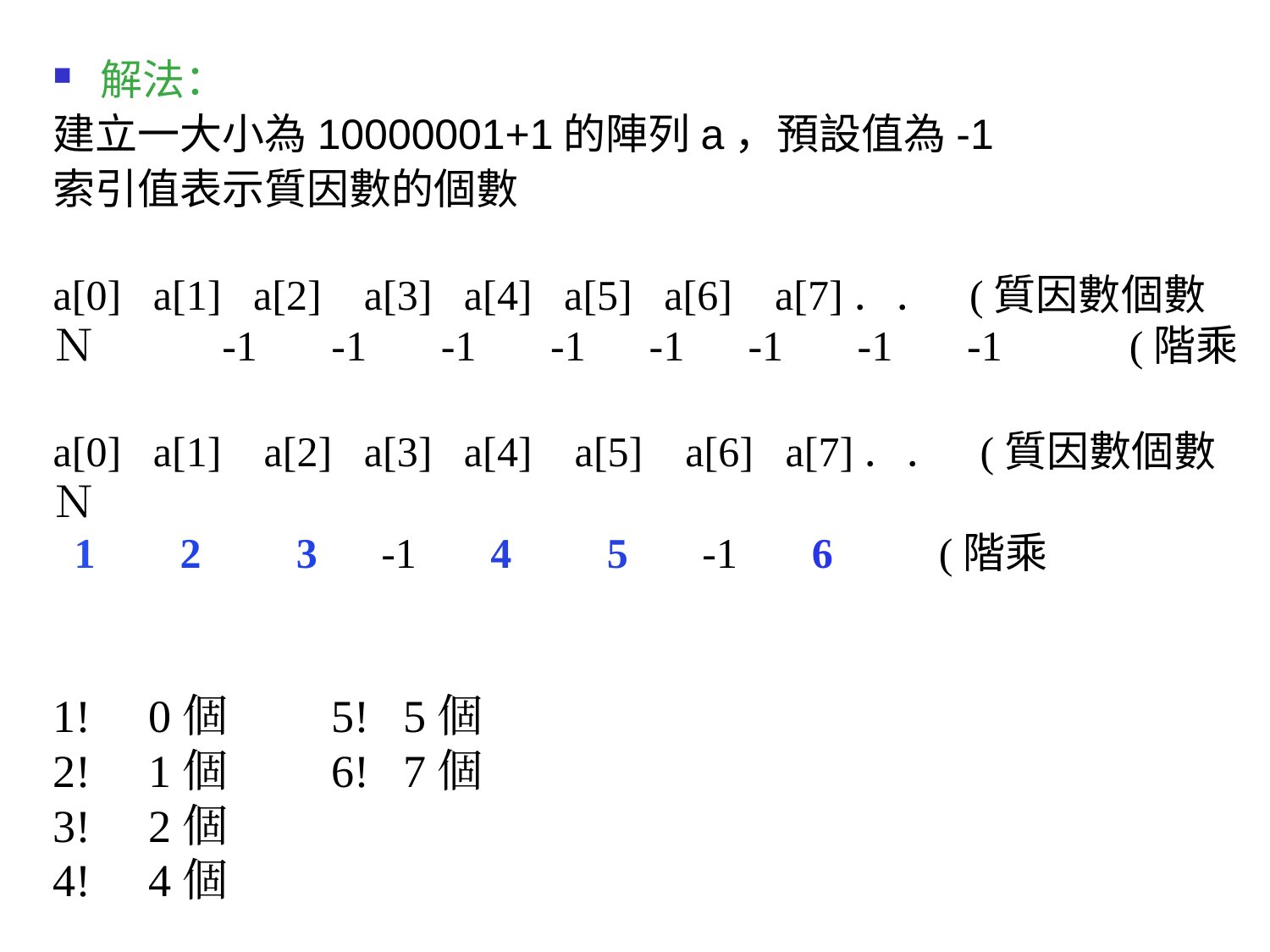

解法：
建立一大小為10000001+1的陣列a，預設值為-1
索引值表示質因數的個數

a[0]   a[1]   a[2]    a[3]   a[4]   a[5]   a[6]    a[7]．．  (質因數個數Ｎ           -1       -1       -1       -1      -1      -1       -1       -1            (階乘

a[0]   a[1]    a[2]   a[3]   a[4]    a[5]    a[6]   a[7]．．  (質因數個數Ｎ
  1        2         3      -1       4         5       -1       6          (階乘

1!     0個        5!   5個
2!     1個        6!   7個
3!     2個
4!     4個

4